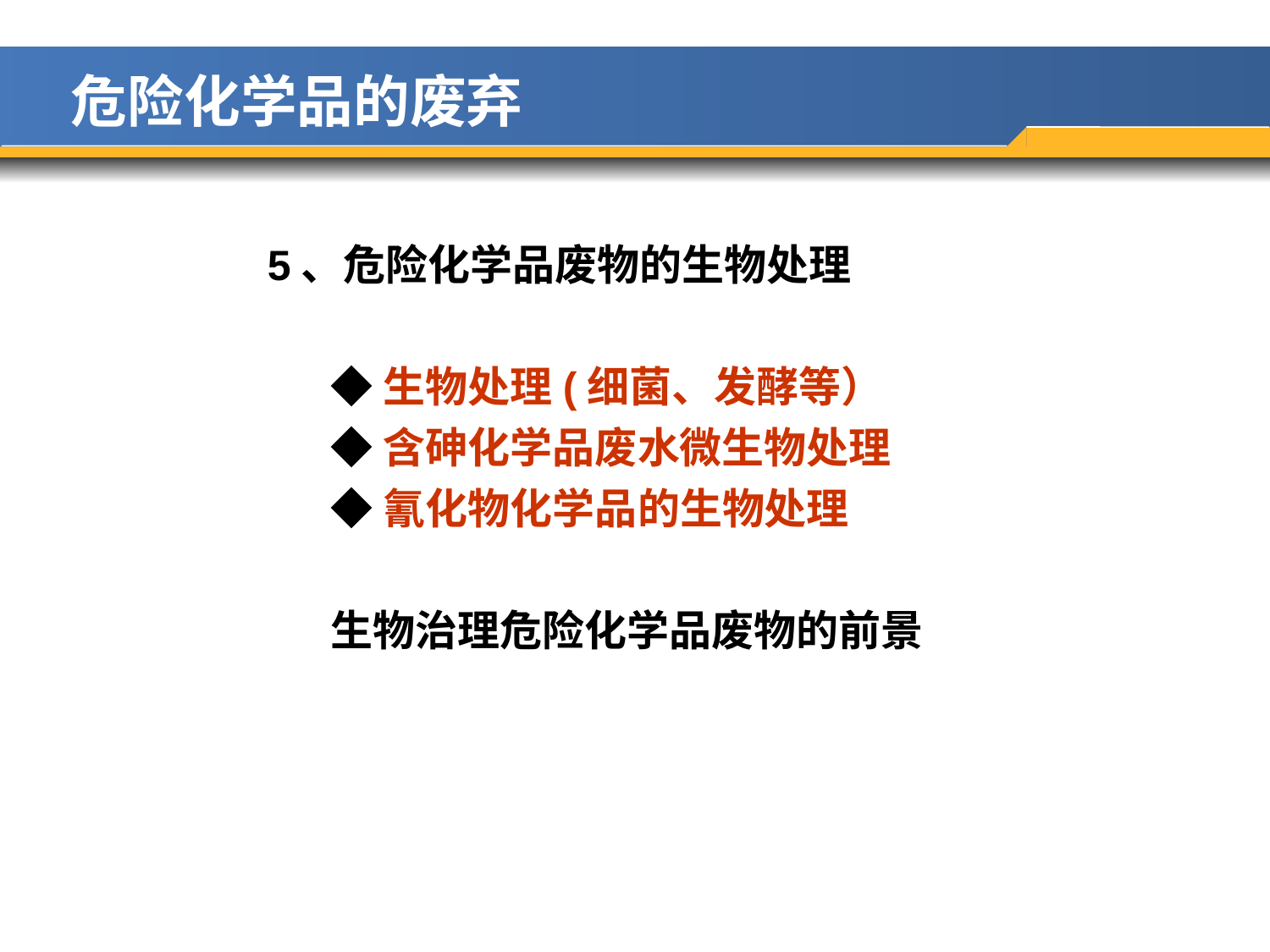

危险化学品的废弃

5、危险化学品废物的生物处理

◆生物处理(细菌、发酵等）
◆含砷化学品废水微生物处理
◆氰化物化学品的生物处理

生物治理危险化学品废物的前景